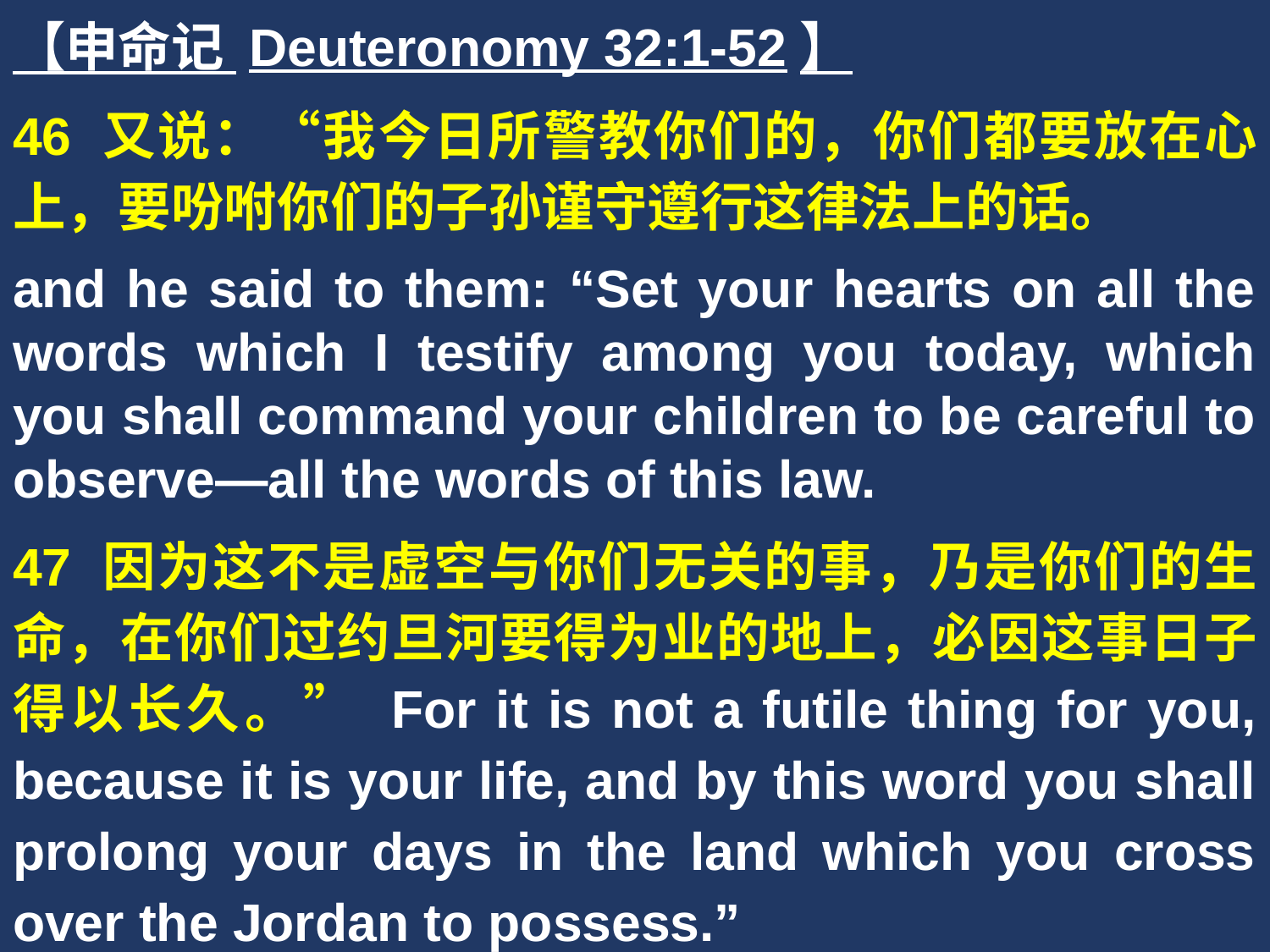

【申命记 Deuteronomy 32:1-52】
46 又说：“我今日所警教你们的，你们都要放在心上，要吩咐你们的子孙谨守遵行这律法上的话。
and he said to them: “Set your hearts on all the words which I testify among you today, which you shall command your children to be careful to observe—all the words of this law.
47 因为这不是虚空与你们无关的事，乃是你们的生命，在你们过约旦河要得为业的地上，必因这事日子得以长久。” For it is not a futile thing for you, because it is your life, and by this word you shall prolong your days in the land which you cross over the Jordan to possess.”